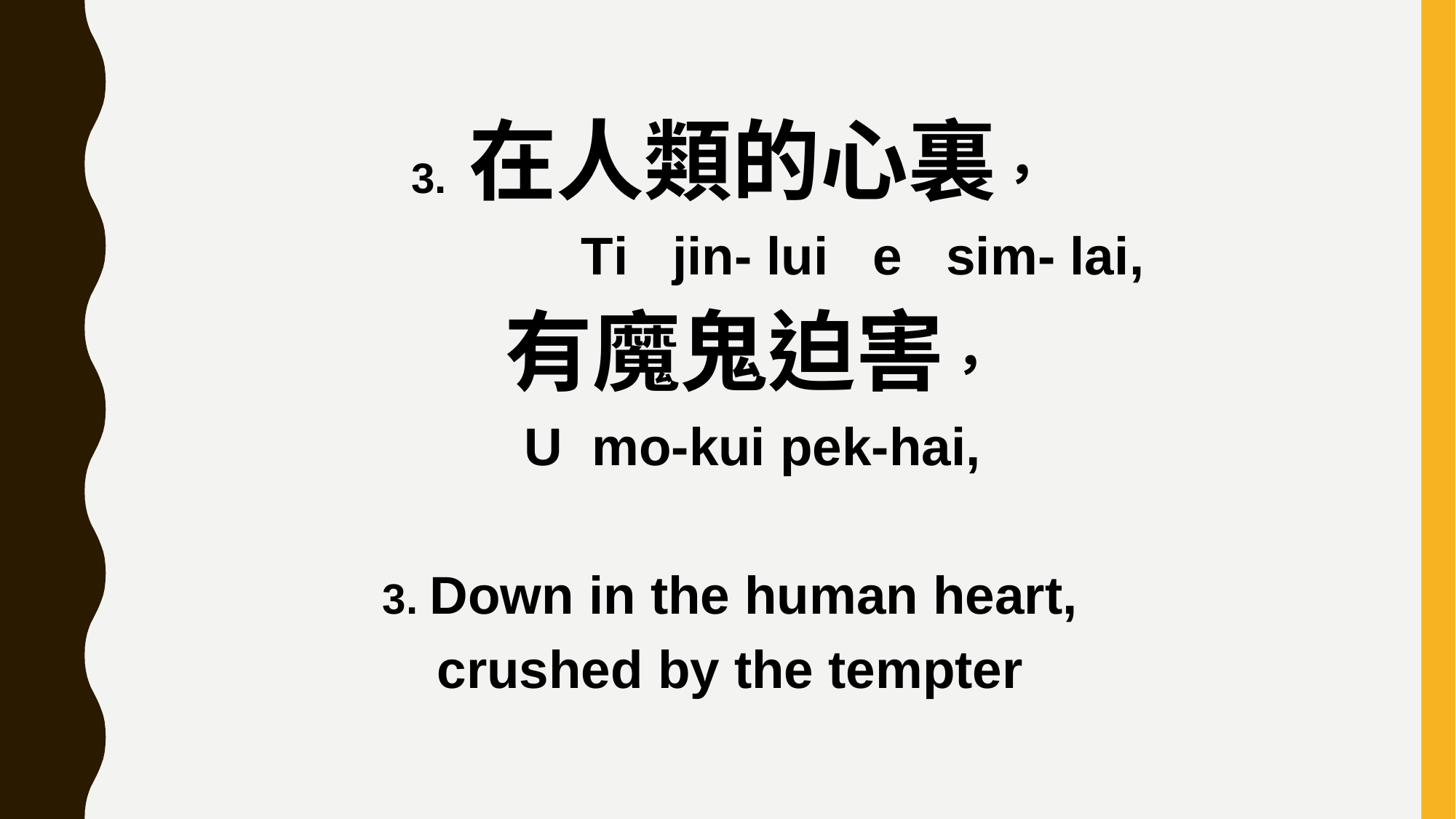

3. 在人類的心裏，
                          Ti   jin- lui   e   sim- lai,
 有魔鬼迫害，
   U  mo-kui pek-hai,

3. Down in the human heart,
crushed by the tempter